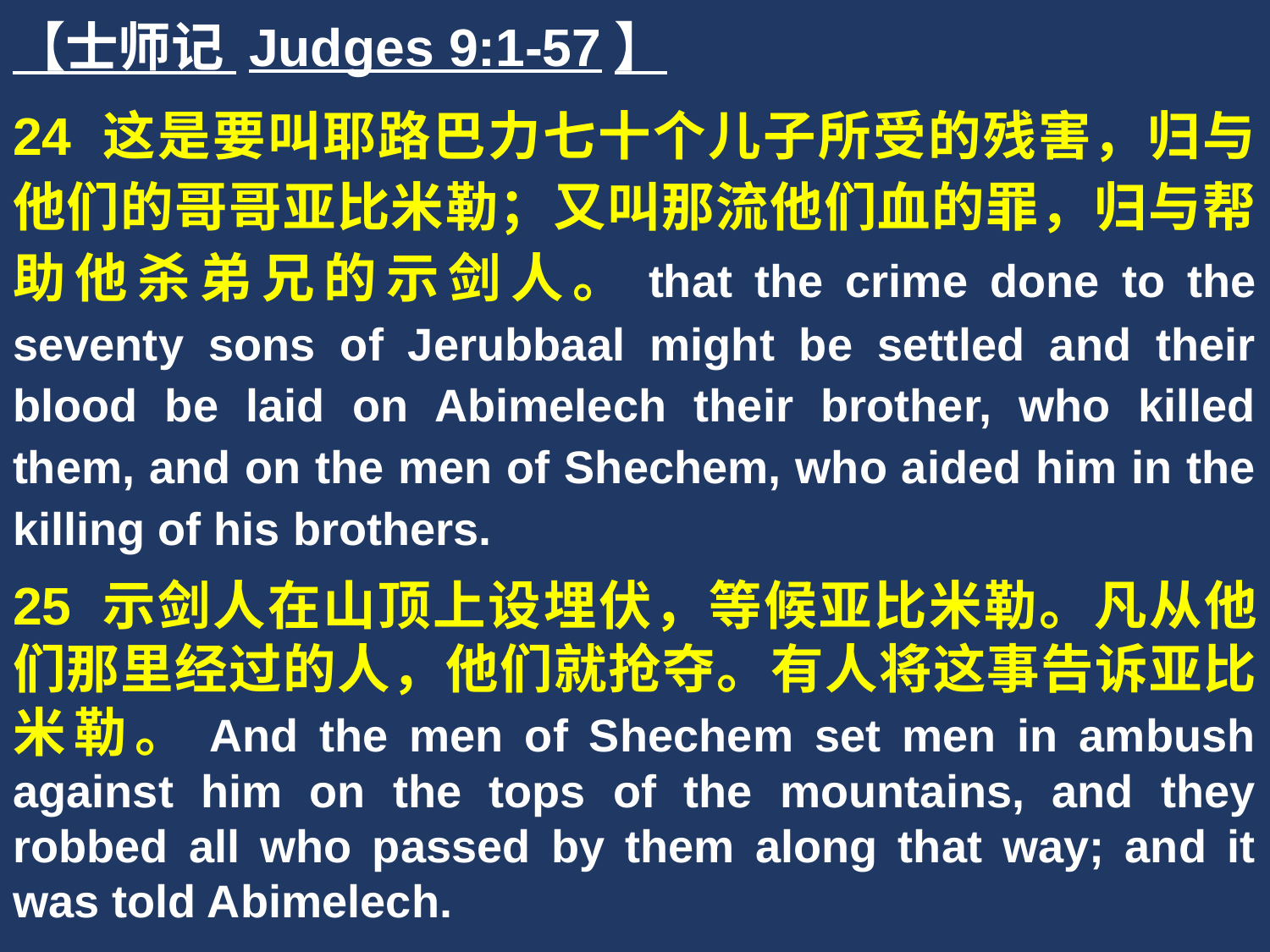

【士师记 Judges 9:1-57】
24 这是要叫耶路巴力七十个儿子所受的残害，归与他们的哥哥亚比米勒；又叫那流他们血的罪，归与帮助他杀弟兄的示剑人。that the crime done to the seventy sons of Jerubbaal might be settled and their blood be laid on Abimelech their brother, who killed them, and on the men of Shechem, who aided him in the killing of his brothers.
25 示剑人在山顶上设埋伏，等候亚比米勒。凡从他们那里经过的人，他们就抢夺。有人将这事告诉亚比米勒。And the men of Shechem set men in ambush against him on the tops of the mountains, and they robbed all who passed by them along that way; and it was told Abimelech.